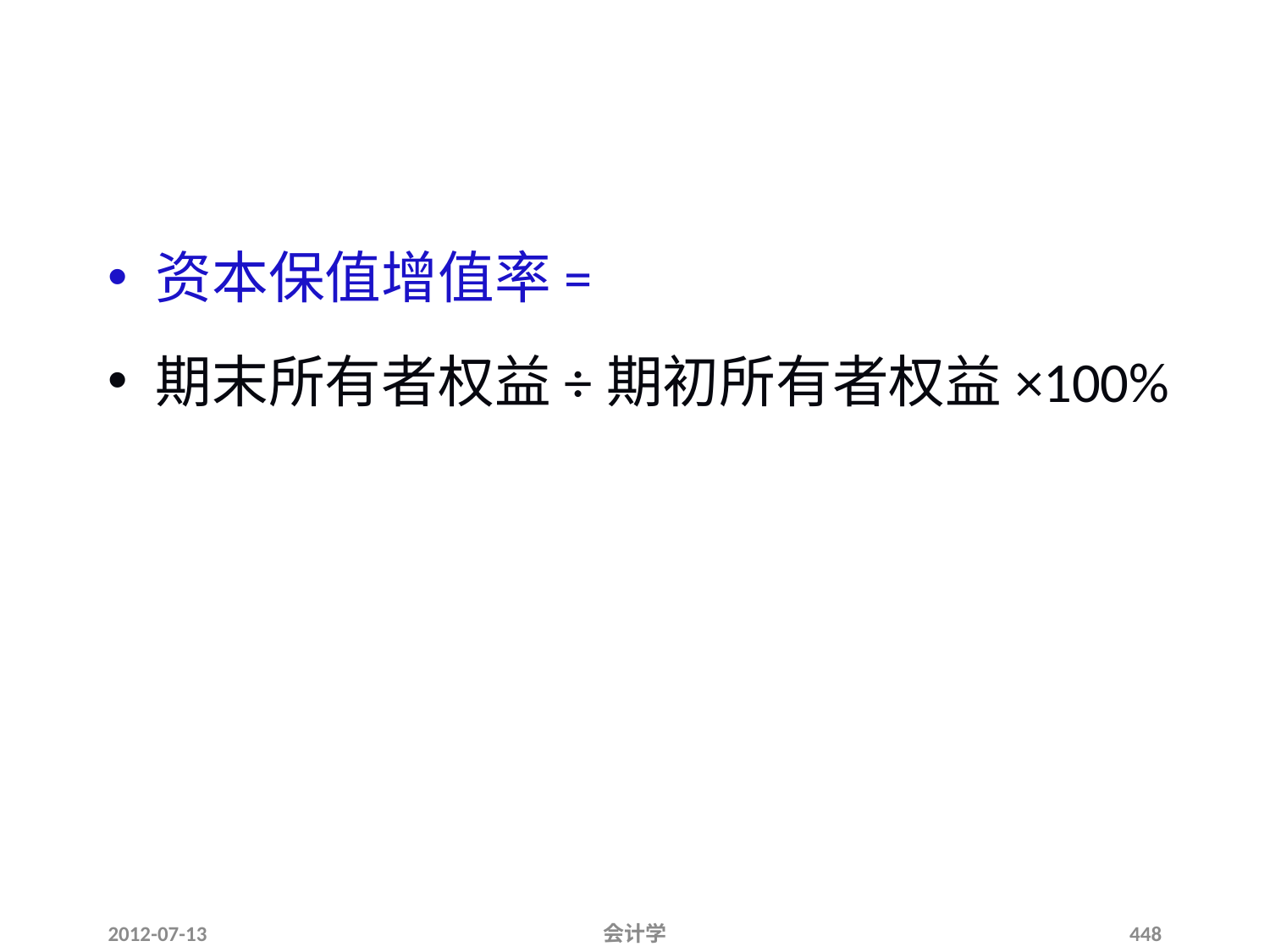

三、资本保值增值能力分析
资本保值增值率=
期末所有者权益÷期初所有者权益×100%
2012-07-13
会计学
448